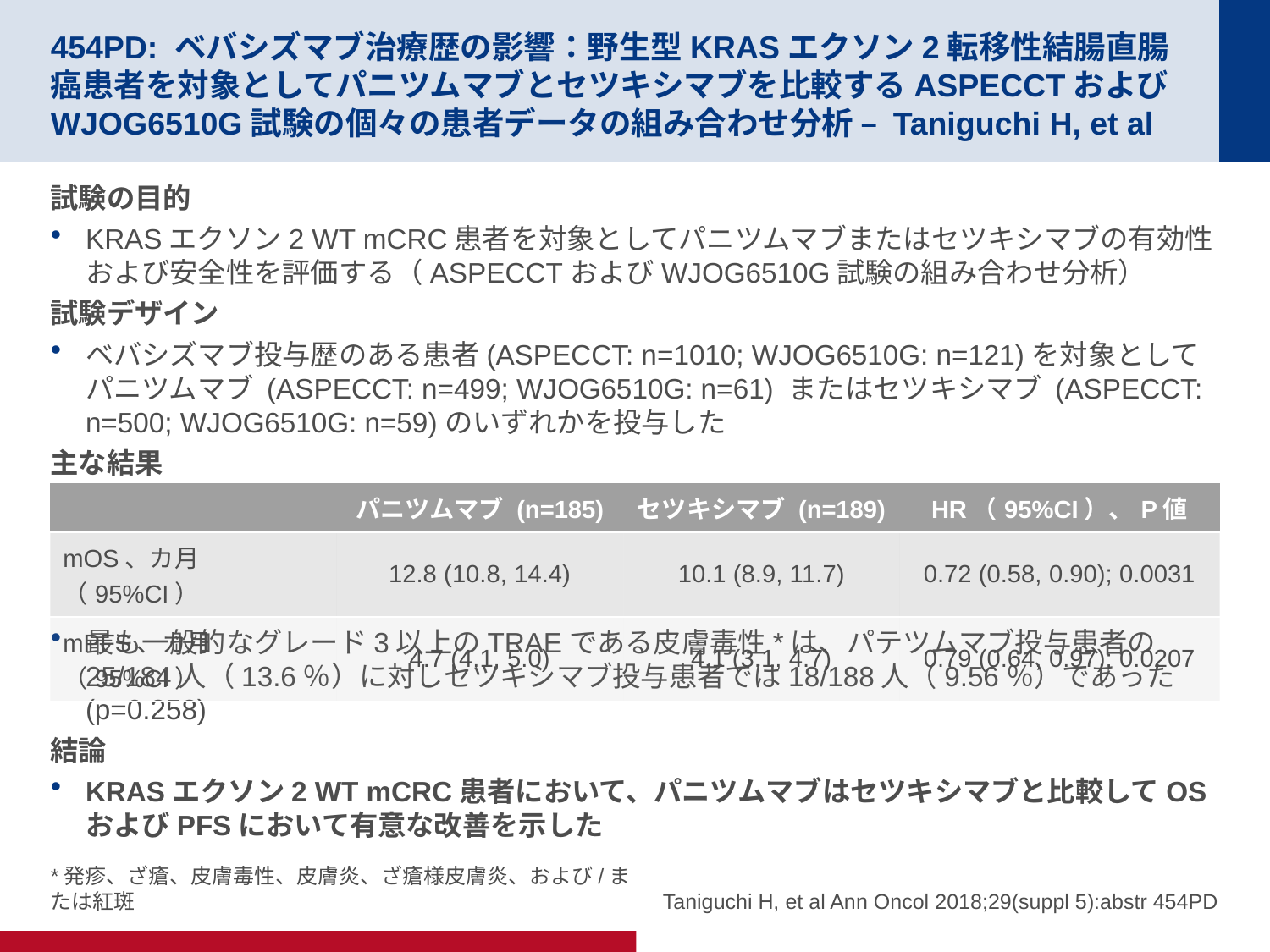

# 454PD: ベバシズマブ治療歴の影響：野生型KRASエクソン2転移性結腸直腸癌患者を対象としてパニツムマブとセツキシマブを比較するASPECCTおよびWJOG6510G試験の個々の患者データの組み合わせ分析 – Taniguchi H, et al
試験の目的
KRASエクソン2 WT mCRC患者を対象としてパニツムマブまたはセツキシマブの有効性および安全性を評価する（ASPECCTおよびWJOG6510G試験の組み合わせ分析）
試験デザイン
ベバシズマブ投与歴のある患者(ASPECCT: n=1010; WJOG6510G: n=121)を対象としてパニツムマブ (ASPECCT: n=499; WJOG6510G: n=61) またはセツキシマブ (ASPECCT: n=500; WJOG6510G: n=59)のいずれかを投与した
主な結果

最も一般的なグレード3以上のTRAEである皮膚毒性*は、パテツムマブ投与患者の25/184人（13.6％）に対しセツキシマブ投与患者では18/188人（9.56％）であった(p=0.258)
結論
KRASエクソン2 WT mCRC患者において、パニツムマブはセツキシマブと比較してOSおよびPFSにおいて有意な改善を示した
|  | パニツムマブ (n=185) | セツキシマブ (n=189) | HR（95%CI）、P値 |
| --- | --- | --- | --- |
| mOS、カ月（95%CI） | 12.8 (10.8, 14.4) | 10.1 (8.9, 11.7) | 0.72 (0.58, 0.90); 0.0031 |
| mPFS、カ月（95%CI） | 4.7 (4.1, 5.0) | 4.1 (3.1, 4.7) | 0.79 (0.64, 0.97); 0.0207 |
*発疹、ざ瘡、皮膚毒性、皮膚炎、ざ瘡様皮膚炎、および/または紅斑
Taniguchi H, et al Ann Oncol 2018;29(suppl 5):abstr 454PD